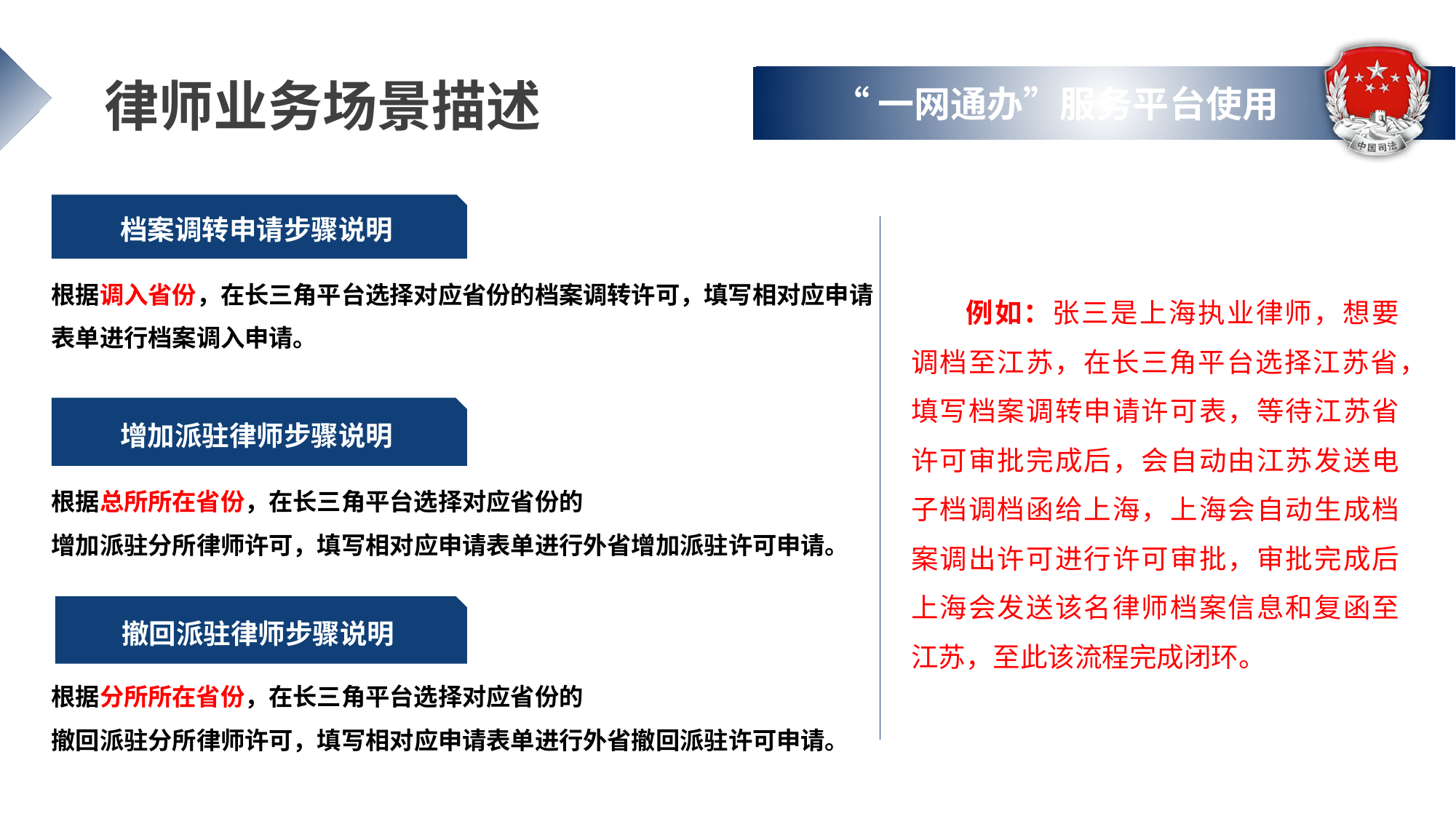

律师业务场景描述
“一网通办”服务平台使用
档案调转申请步骤说明
根据调入省份，在长三角平台选择对应省份的档案调转许可，填写相对应申请表单进行档案调入申请。
例如：张三是上海执业律师，想要调档至江苏，在长三角平台选择江苏省，填写档案调转申请许可表，等待江苏省许可审批完成后，会自动由江苏发送电子档调档函给上海，上海会自动生成档案调出许可进行许可审批，审批完成后上海会发送该名律师档案信息和复函至江苏，至此该流程完成闭环。
增加派驻律师步骤说明
根据总所所在省份，在长三角平台选择对应省份的
增加派驻分所律师许可，填写相对应申请表单进行外省增加派驻许可申请。
撤回派驻律师步骤说明
根据分所所在省份，在长三角平台选择对应省份的
撤回派驻分所律师许可，填写相对应申请表单进行外省撤回派驻许可申请。